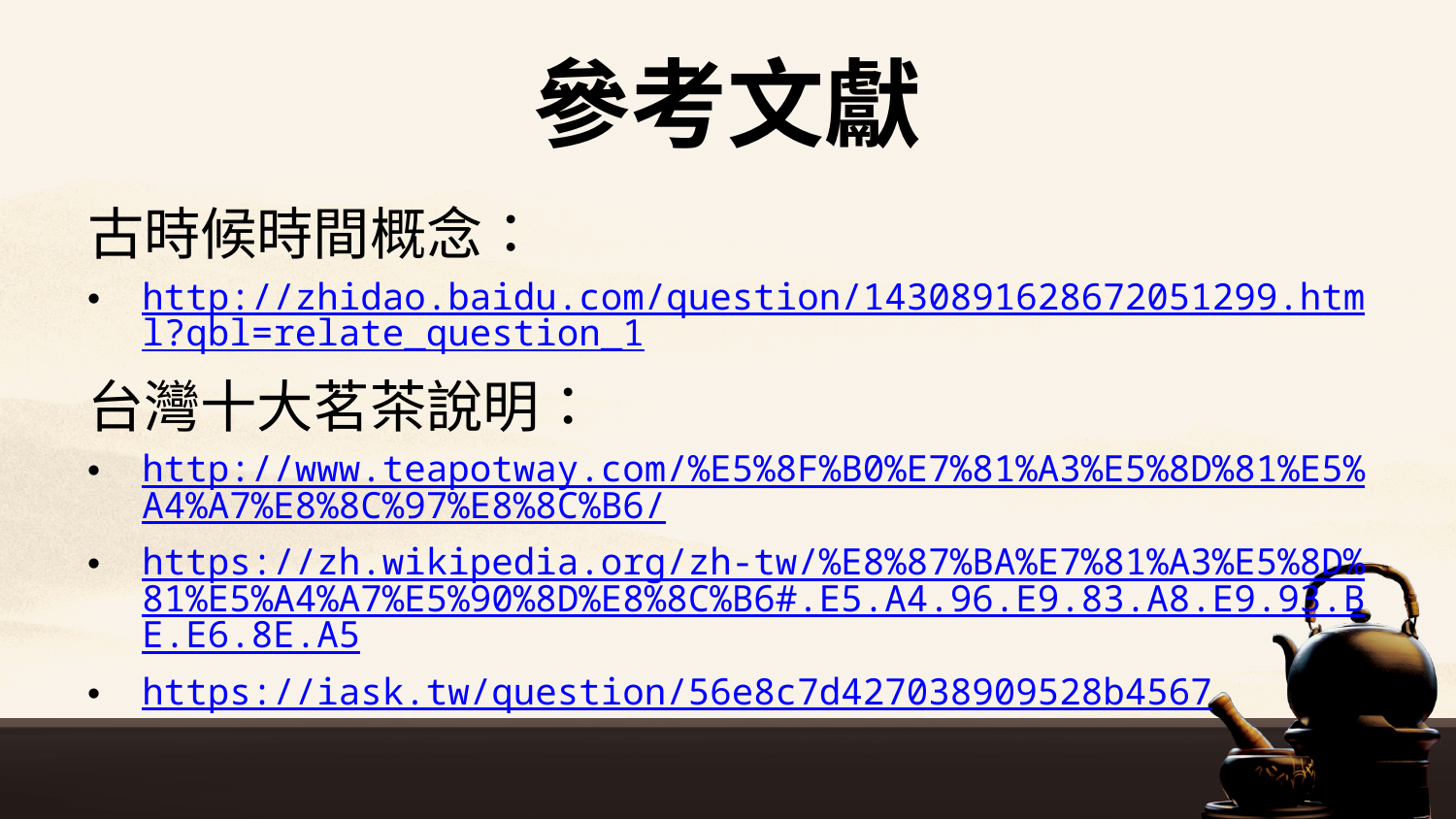

# 參考文獻
古時候時間概念：
http://zhidao.baidu.com/question/1430891628672051299.html?qbl=relate_question_1
台灣十大茗茶說明：
http://www.teapotway.com/%E5%8F%B0%E7%81%A3%E5%8D%81%E5%A4%A7%E8%8C%97%E8%8C%B6/
https://zh.wikipedia.org/zh-tw/%E8%87%BA%E7%81%A3%E5%8D%81%E5%A4%A7%E5%90%8D%E8%8C%B6#.E5.A4.96.E9.83.A8.E9.93.BE.E6.8E.A5
https://iask.tw/question/56e8c7d427038909528b4567